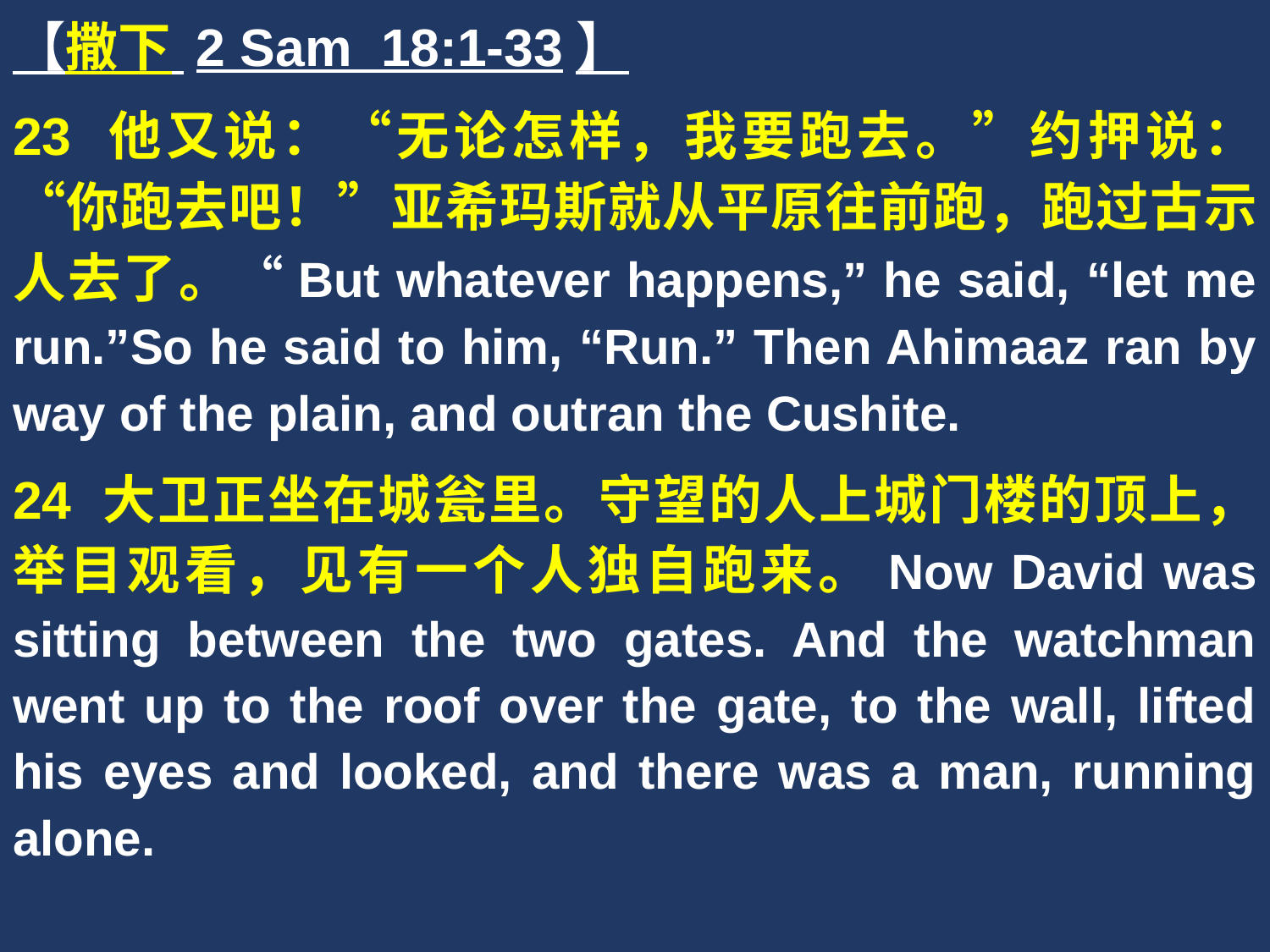

【撒下 2 Sam  18:1-33】
23 他又说：“无论怎样，我要跑去。”约押说：“你跑去吧！”亚希玛斯就从平原往前跑，跑过古示人去了。“But whatever happens,” he said, “let me run.”So he said to him, “Run.” Then Ahimaaz ran by way of the plain, and outran the Cushite.
24 大卫正坐在城瓮里。守望的人上城门楼的顶上，举目观看，见有一个人独自跑来。Now David was sitting between the two gates. And the watchman went up to the roof over the gate, to the wall, lifted his eyes and looked, and there was a man, running alone.